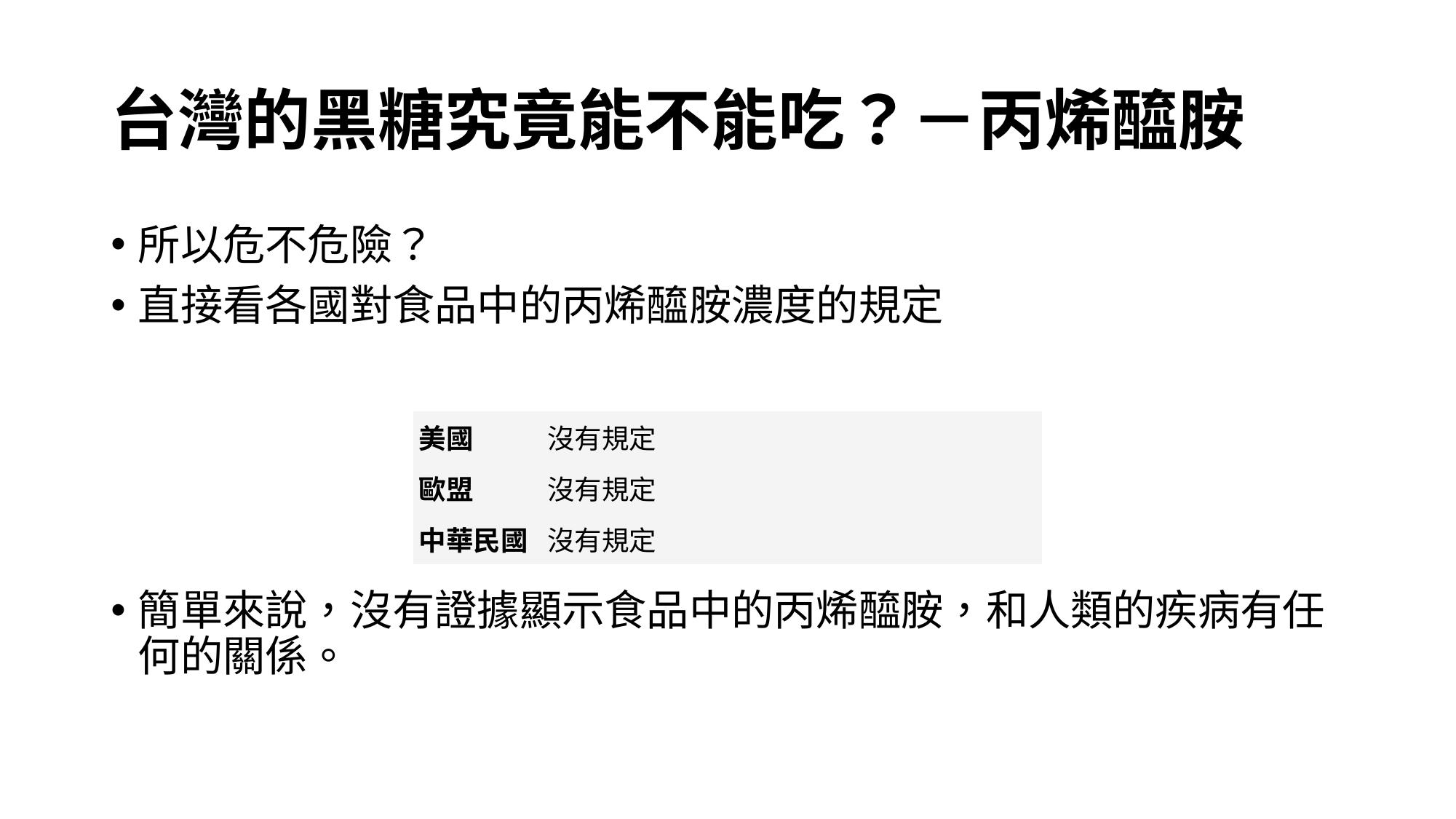

# 台灣的黑糖究竟能不能吃？－丙烯醯胺
所以危不危險？
直接看各國對食品中的丙烯醯胺濃度的規定

簡單來說，沒有證據顯示食品中的丙烯醯胺，和人類的疾病有任何的關係。

| 美國 | 沒有規定 |
| --- | --- |
| 歐盟 | 沒有規定 |
| 中華民國 | 沒有規定 |